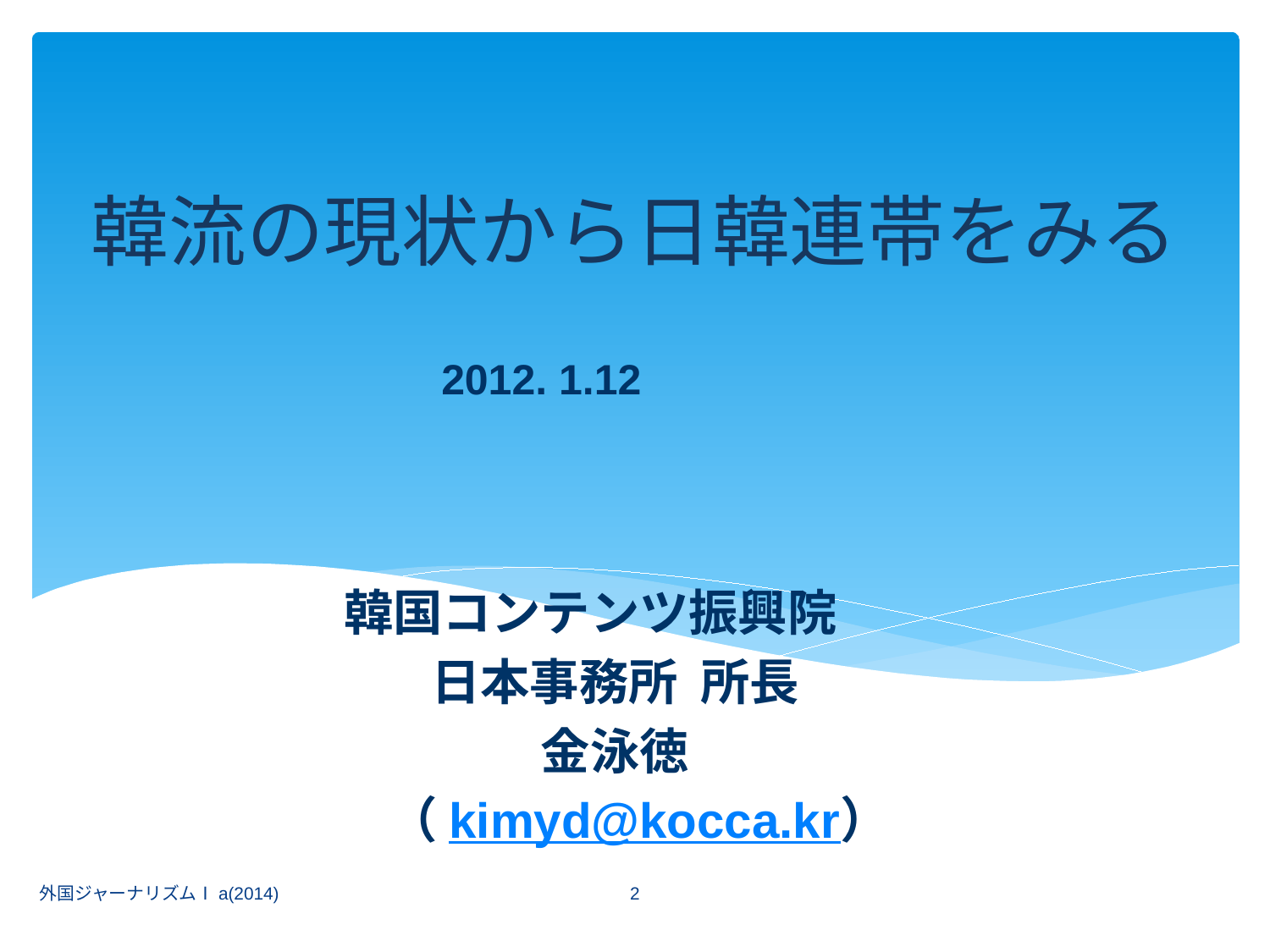

韓流の現状から日韓連帯をみる

2012. 1.12
韓国コンテンツ振興院
日本事務所  所長
金泳徳
（kimyd@kocca.kr）
2
外国ジャーナリズムⅠa(2014)